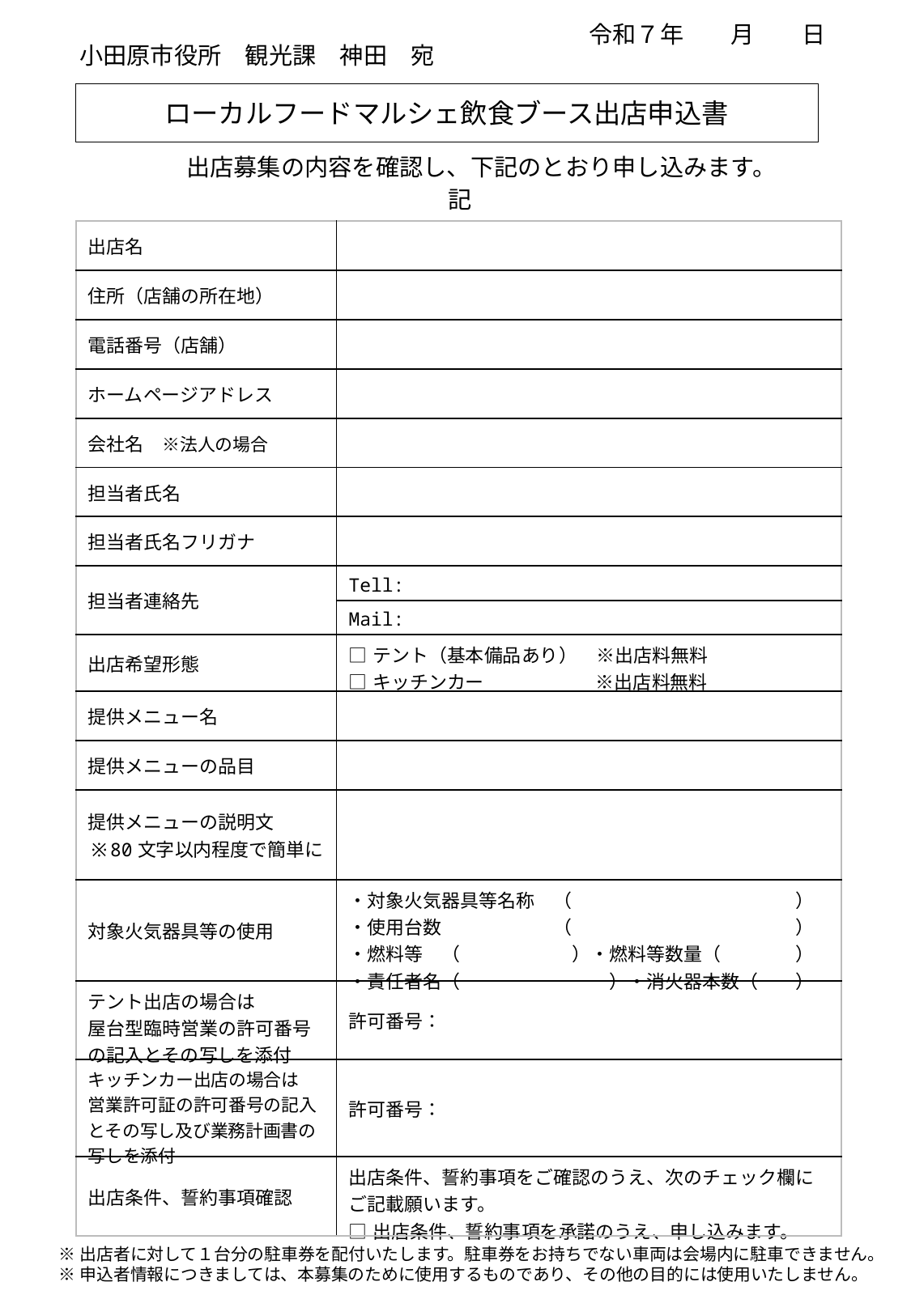

令和７年　　月　　日
小田原市役所　観光課　神田　宛
ローカルフードマルシェ飲食ブース出店申込書
　出店募集の内容を確認し、下記のとおり申し込みます。
記
| 出店名 |  |
| --- | --- |
| 住所（店舗の所在地） |  |
| 電話番号（店舗） |  |
| ホームページアドレス |  |
| 会社名　※法人の場合 |  |
| 担当者氏名 |  |
| 担当者氏名フリガナ |  |
| 担当者連絡先 | Tell: |
|  | Mail: |
| 出店希望形態 | □テント（基本備品あり）　※出店料無料 □キッチンカー　　　　　　※出店料無料 |
| 提供メニュー名 |  |
| 提供メニューの品目 |  |
| 提供メニューの説明文　 ※80文字以内程度で簡単に |  |
| 対象火気器具等の使用 | ・対象火気器具等名称　（　　　　　　　　　　　　） ・使用台数　　　　　　（　　　　　　　　　　　　） ・燃料等　（　　　　　　）・燃料等数量（　　　　） ・責任者名（　　　　　　　　）・消火器本数（　　） |
| テント出店の場合は 屋台型臨時営業の許可番号の記入とその写しを添付 | 許可番号： |
| キッチンカー出店の場合は 営業許可証の許可番号の記入とその写し及び業務計画書の写しを添付 | 許可番号： |
| 出店条件、誓約事項確認 | 出店条件、誓約事項をご確認のうえ、次のチェック欄にご記載願います。 □出店条件、誓約事項を承諾のうえ、申し込みます。 |
※出店者に対して１台分の駐車券を配付いたします。駐車券をお持ちでない車両は会場内に駐車できません。
※申込者情報につきましては、本募集のために使用するものであり、その他の目的には使用いたしません。